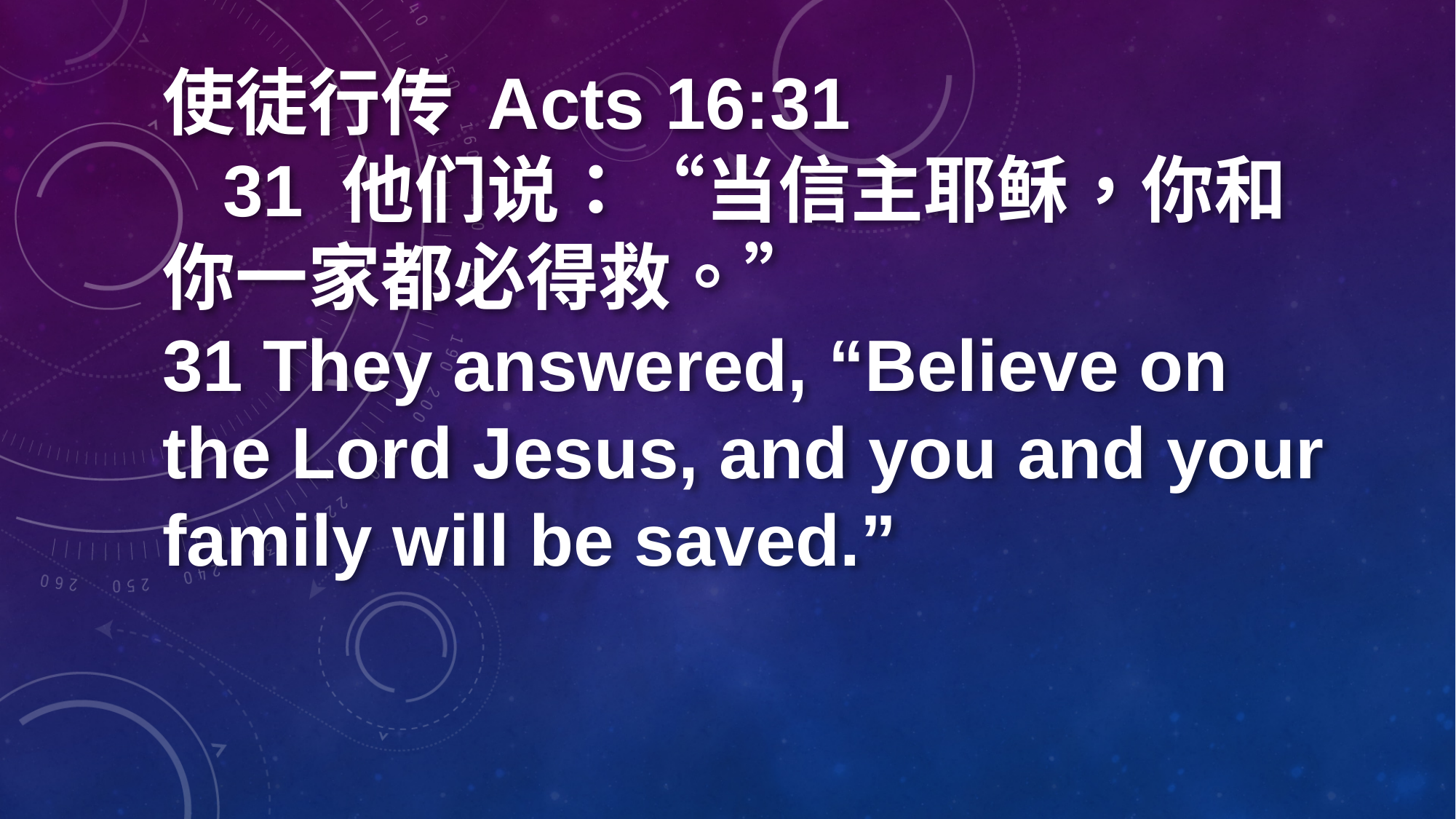

使徒行传 Acts 16:31
   31 他们说：“当信主耶稣，你和你一家都必得救。”
31 They answered, “Believe on the Lord Jesus, and you and your family will be saved.”